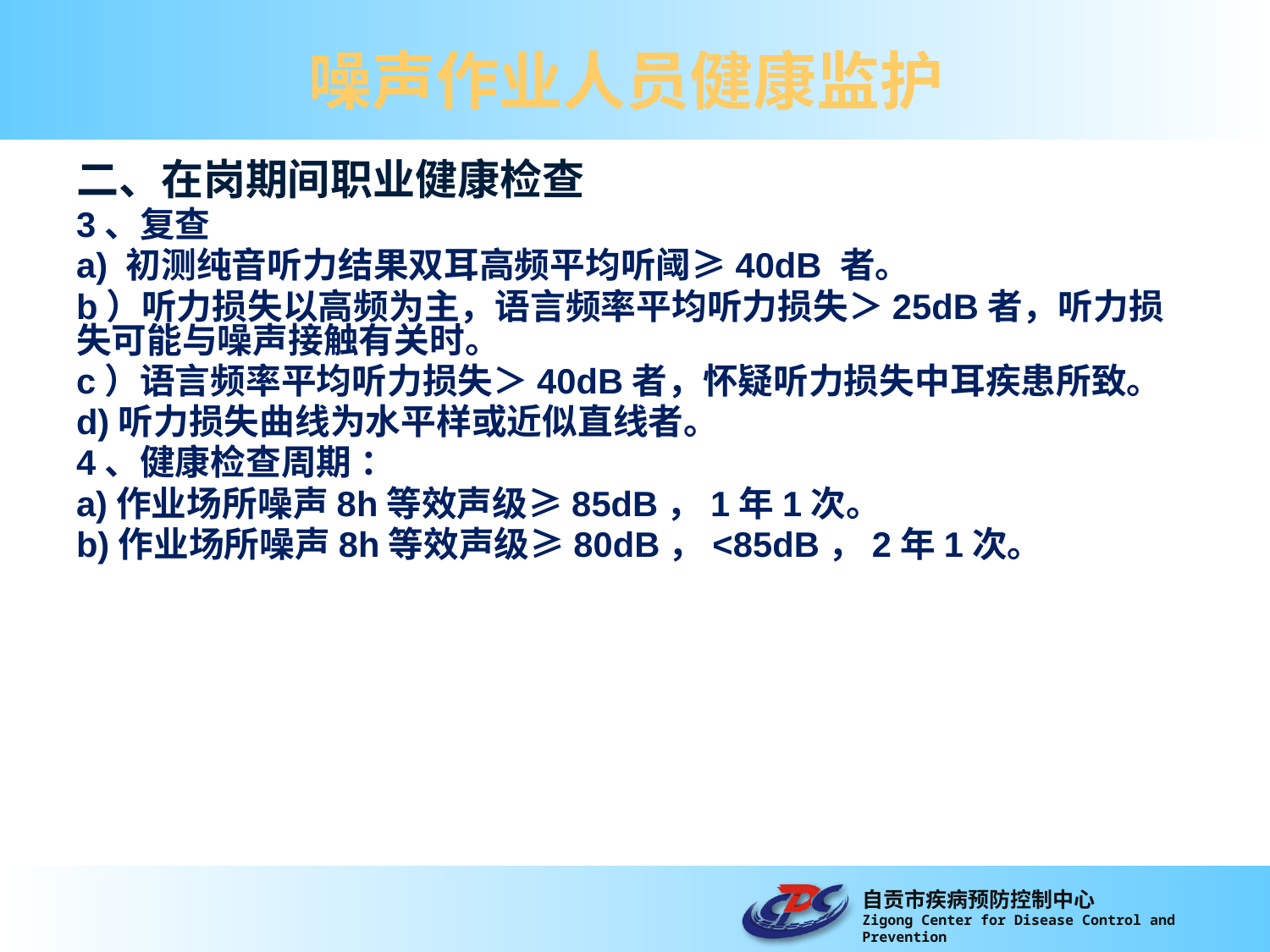

# 噪声作业人员健康监护
二、在岗期间职业健康检查
3、复查
a) 初测纯音听力结果双耳高频平均听阈≥40dB 者。
b）听力损失以高频为主，语言频率平均听力损失＞25dB者，听力损失可能与噪声接触有关时。
c）语言频率平均听力损失＞40dB者，怀疑听力损失中耳疾患所致。
d)听力损失曲线为水平样或近似直线者。
4、健康检查周期 ：
a)作业场所噪声8h等效声级≥85dB，1年1次。
b)作业场所噪声8h等效声级≥80dB，<85dB，2年1次。
91